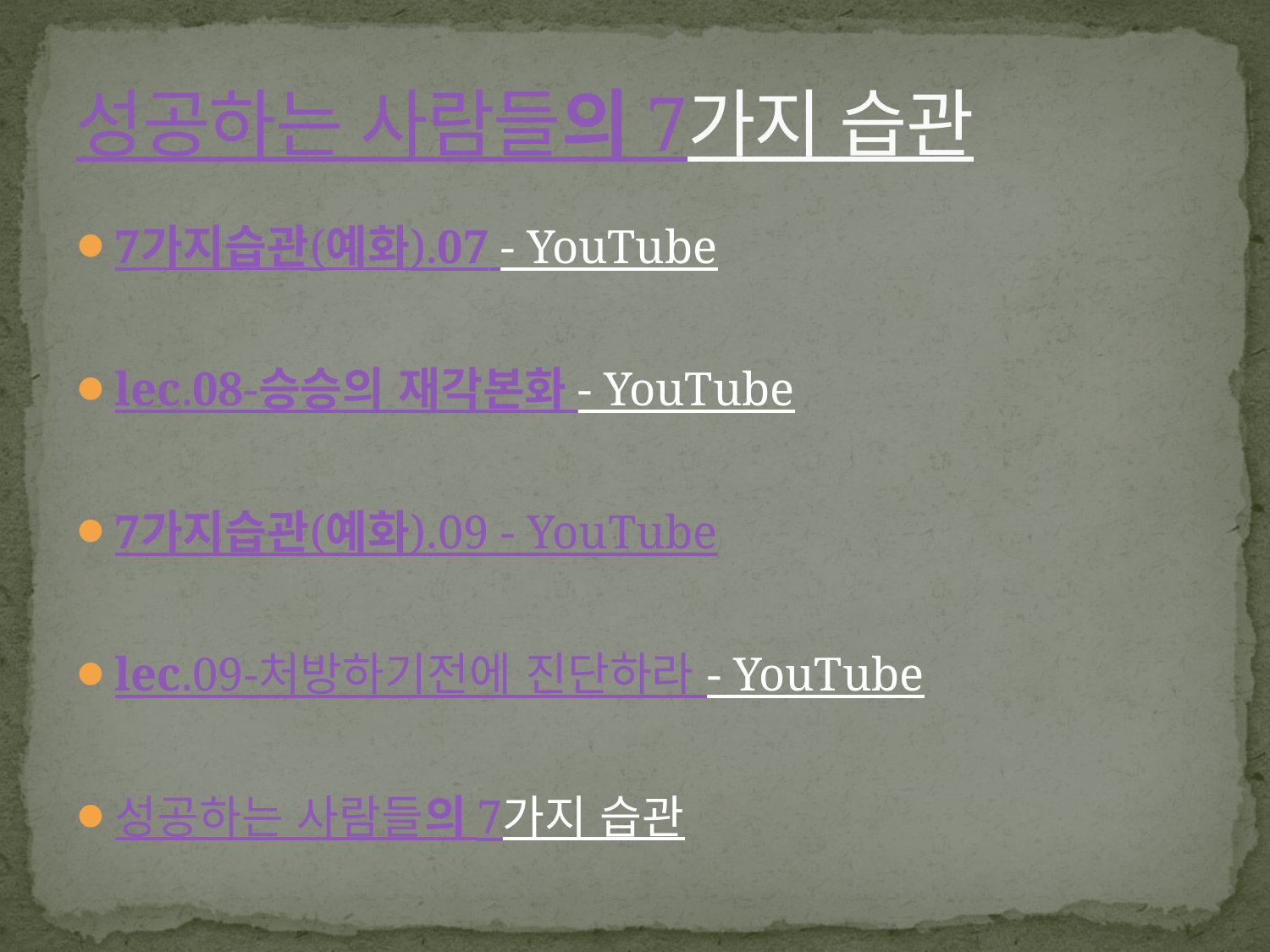

# 성공하는 사람들의 7가지 습관
7가지습관(예화).07 - YouTube

lec.08-승승의 재각본화 - YouTube

7가지습관(예화).09 - YouTube

lec.09-처방하기전에 진단하라 - YouTube

성공하는 사람들의 7가지 습관